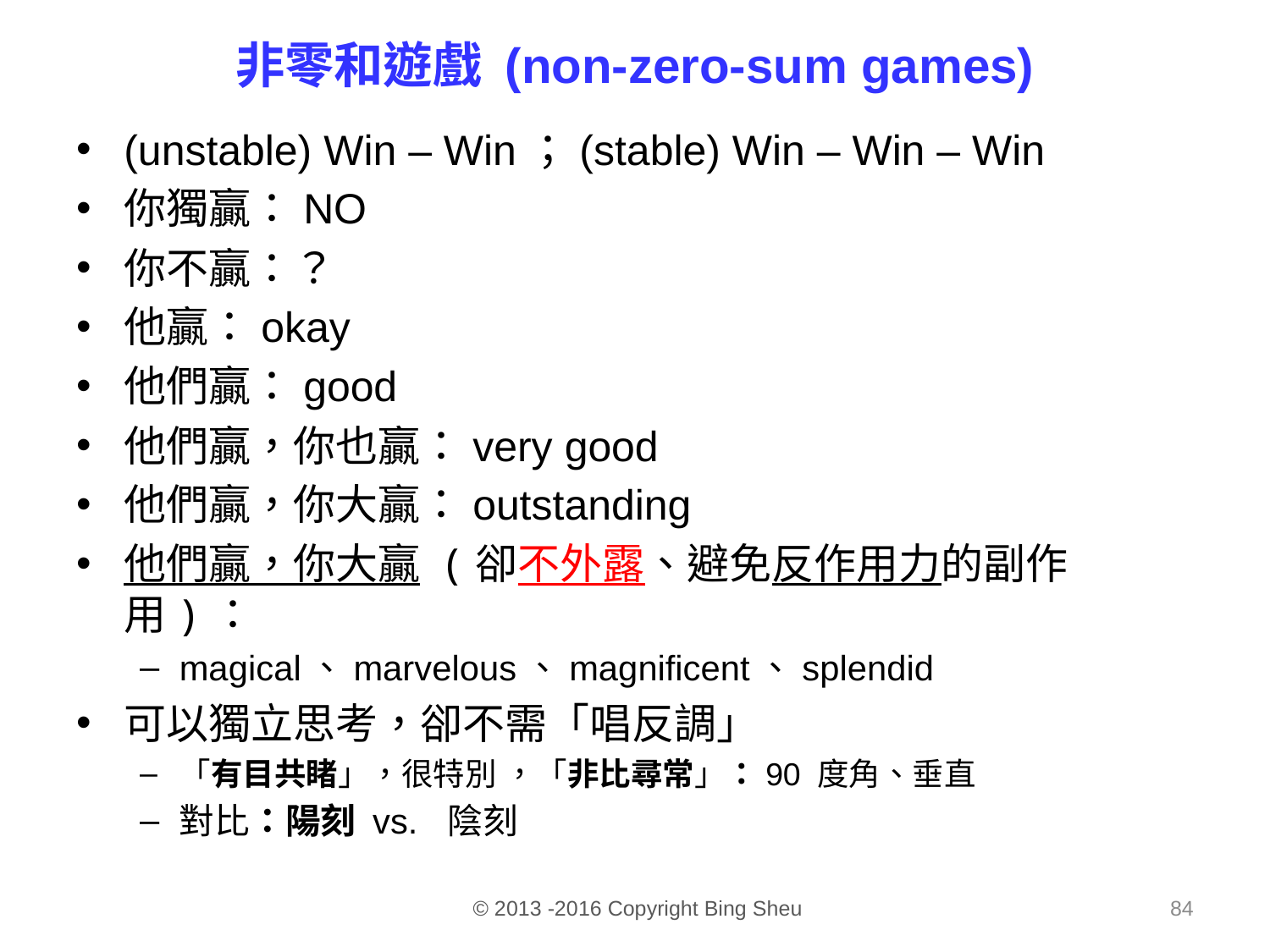

# 非零和遊戲 (non-zero-sum games)
(unstable) Win – Win；(stable) Win – Win – Win
你獨贏：NO
你不贏：？
他贏：okay
他們贏：good
他們贏，你也贏：very good
他們贏，你大贏：outstanding
他們贏，你大贏 (卻不外露、避免反作用力的副作用)：
magical、marvelous、magnificent、splendid
可以獨立思考，卻不需「唱反調」
「有目共睹」，很特別 ，「非比尋常」：90 度角、垂直
對比：陽刻 vs. 陰刻
84
 © 2013 -2016 Copyright Bing Sheu